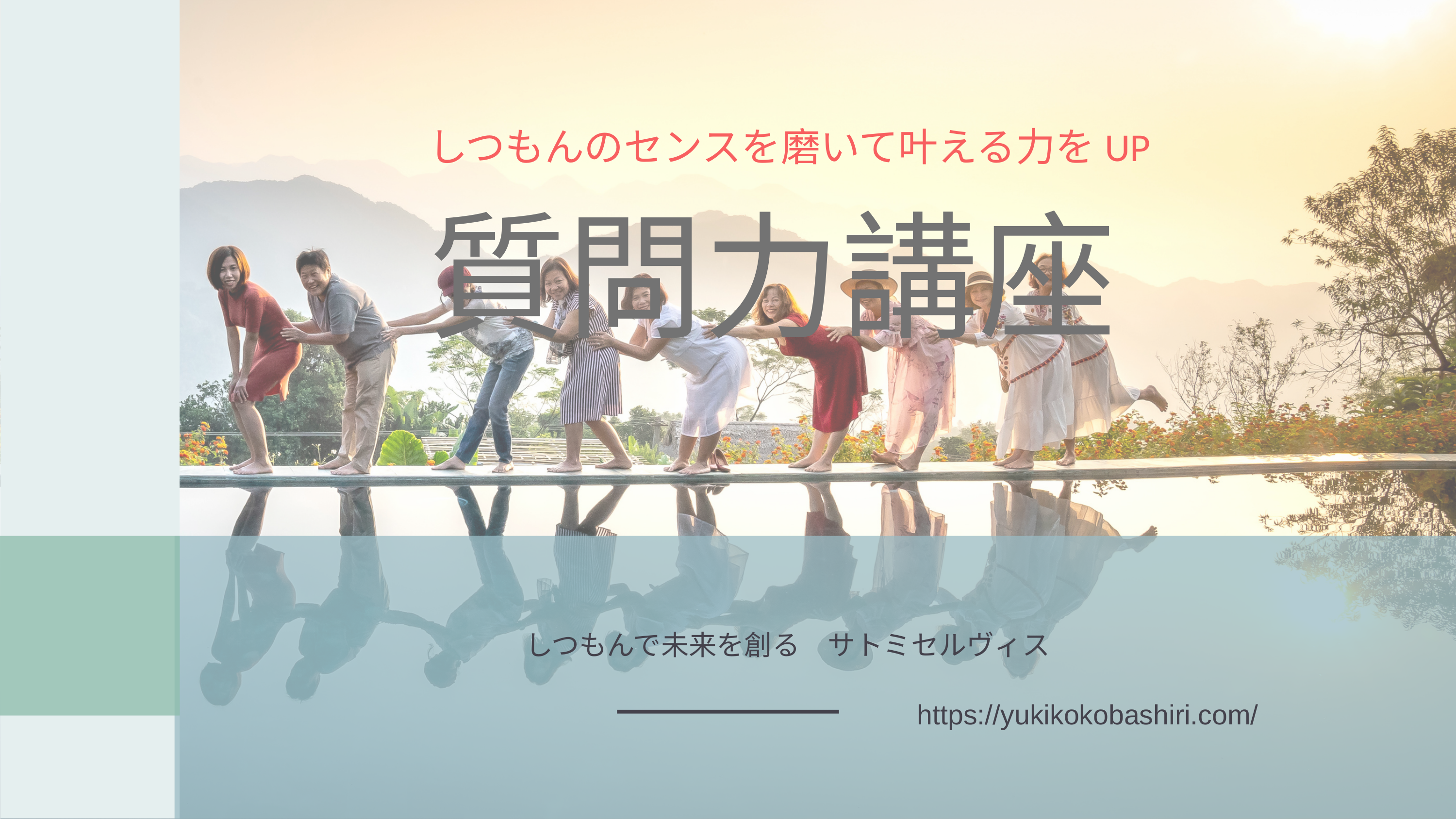

しつもんのセンスを磨いて叶える力をUP
質問力講座

しつもんで未来を創る　サトミセルヴィス
https://yukikokobashiri.com/